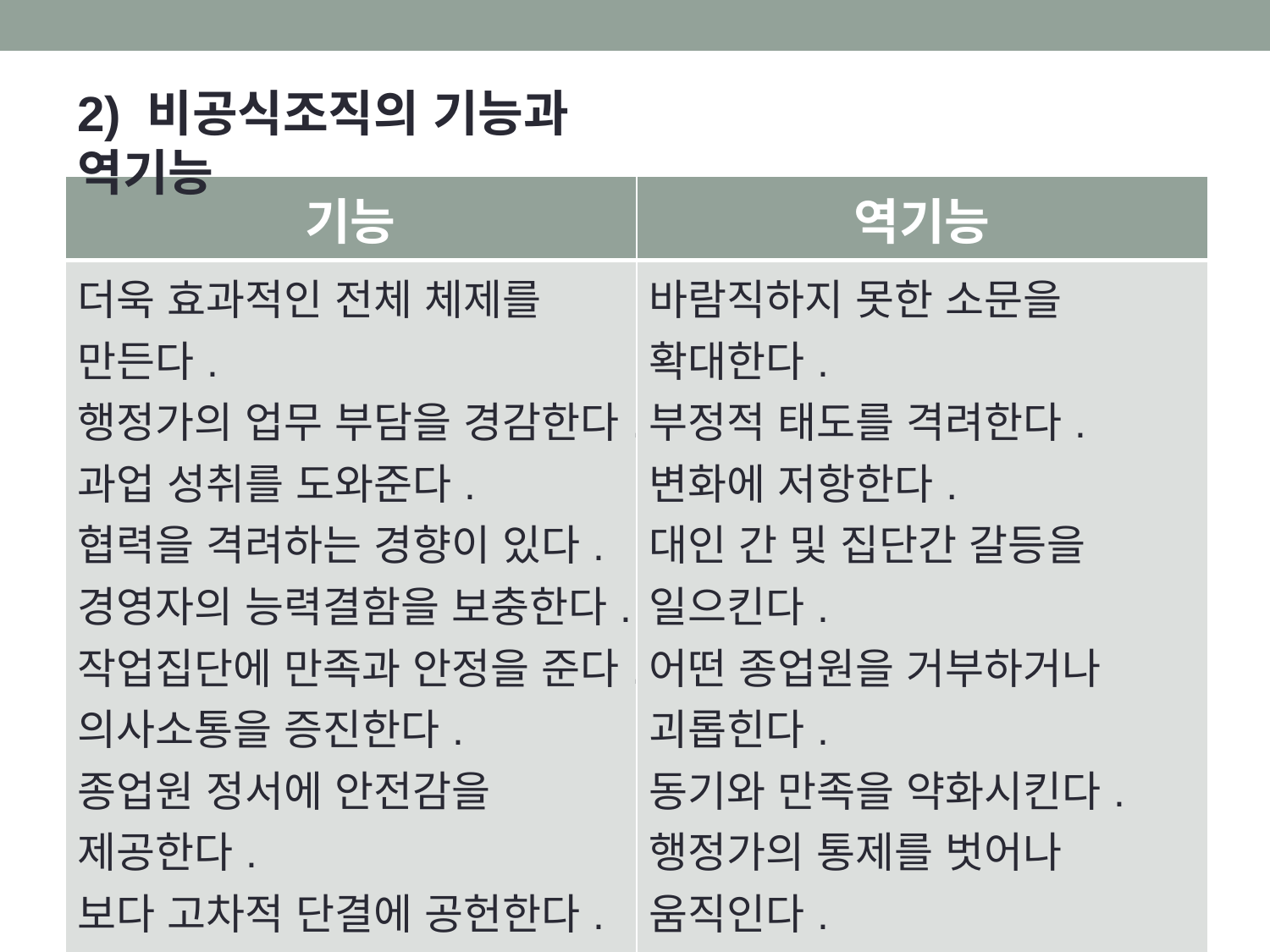

#
2) 비공식조직의 기능과 역기능
| 기능 | 역기능 |
| --- | --- |
| 더욱 효과적인 전체 체제를 만든다. 행정가의 업무 부담을 경감한다. 과업 성취를 도와준다. 협력을 격려하는 경향이 있다. 경영자의 능력결함을 보충한다. 작업집단에 만족과 안정을 준다. 의사소통을 증진한다. 종업원 정서에 안전감을 제공한다. 보다 고차적 단결에 공헌한다. 경영자가 더 신중히 계획하고 행동하도록 격려한다. | 바람직하지 못한 소문을 확대한다. 부정적 태도를 격려한다. 변화에 저항한다. 대인 간 및 집단간 갈등을 일으킨다. 어떤 종업원을 거부하거나 괴롭힌다. 동기와 만족을 약화시킨다. 행정가의 통제를 벗어나 움직인다. 충성(동조)을 강화한다. 역할갈등을 증폭시킨다. |